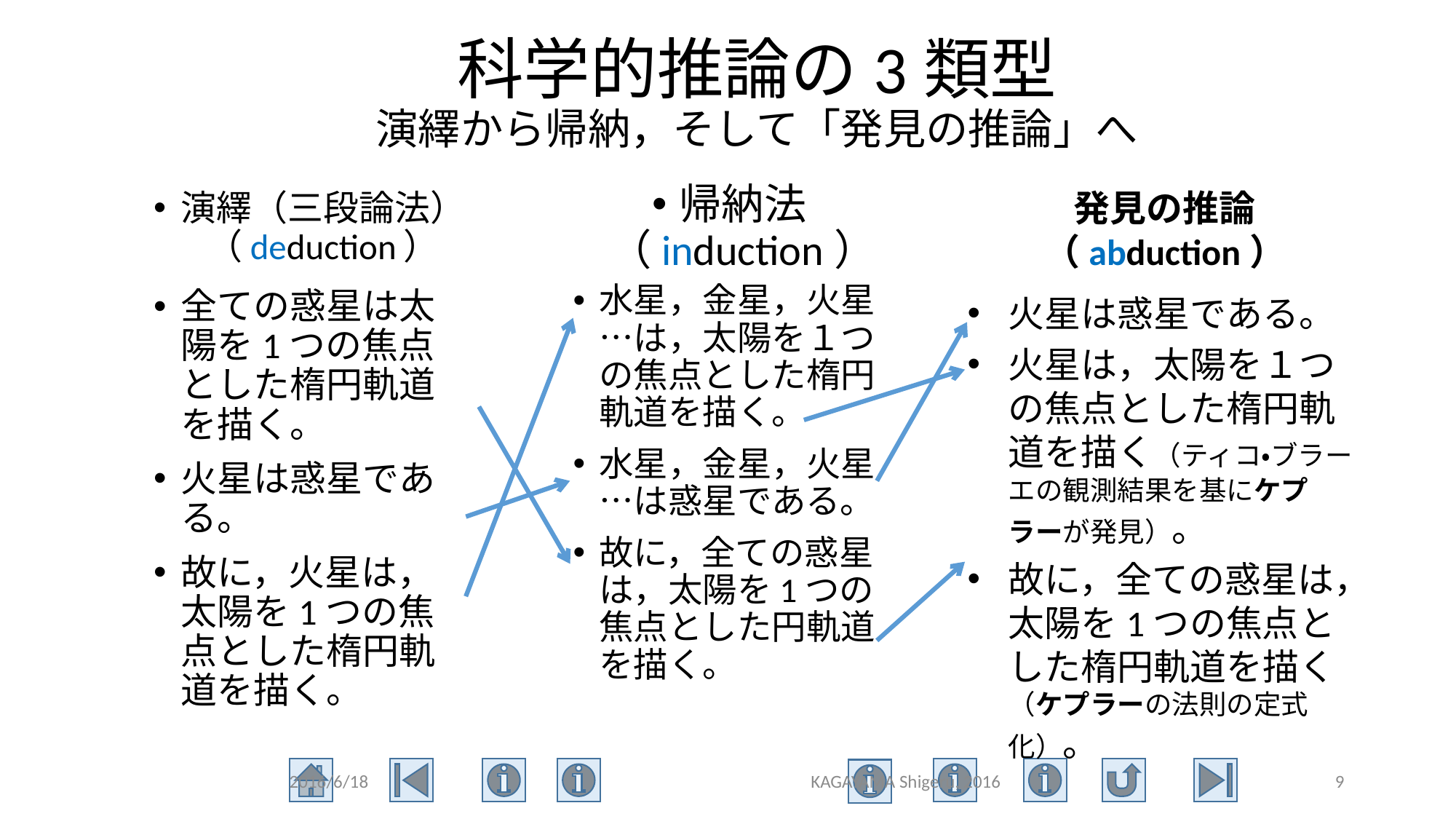

# 科学的推論の3類型 演繹から帰納，そして「発見の推論」へ
演繹（三段論法）
（deduction）
帰納法
（induction）

発見の推論
（abduction）
水星，金星，火星…は，太陽を１つの焦点とした楕円軌道を描く。
水星，金星，火星…は惑星である。
故に，全ての惑星は，太陽を1つの焦点とした円軌道を描く。
全ての惑星は太陽を1つの焦点とした楕円軌道を描く。
火星は惑星である。
故に，火星は，太陽を1つの焦点とした楕円軌道を描く。
火星は惑星である。
火星は，太陽を１つの焦点とした楕円軌道を描く（ティコ・ブラーエの観測結果を基にケプラーが発見）。
故に，全ての惑星は，太陽を1つの焦点とした楕円軌道を描く（ケプラーの法則の定式化）。
2016/6/18
KAGAYAMA Shigeru, 2016
9